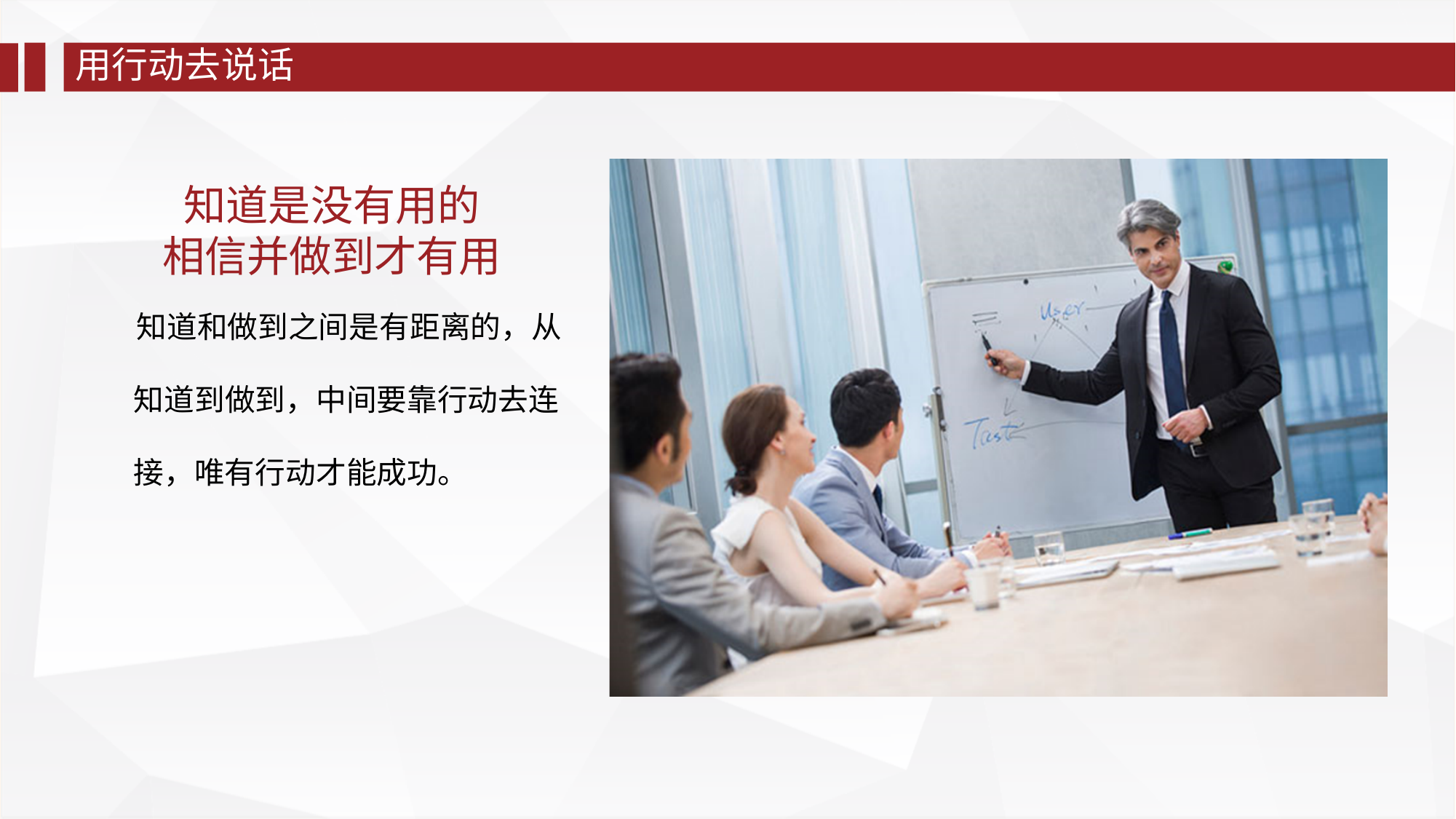

用行动去说话

知道是没有用的
相信并做到才有用

      知道和做到之间是有距离的，从知道到做到，中间要靠行动去连接，唯有行动才能成功。